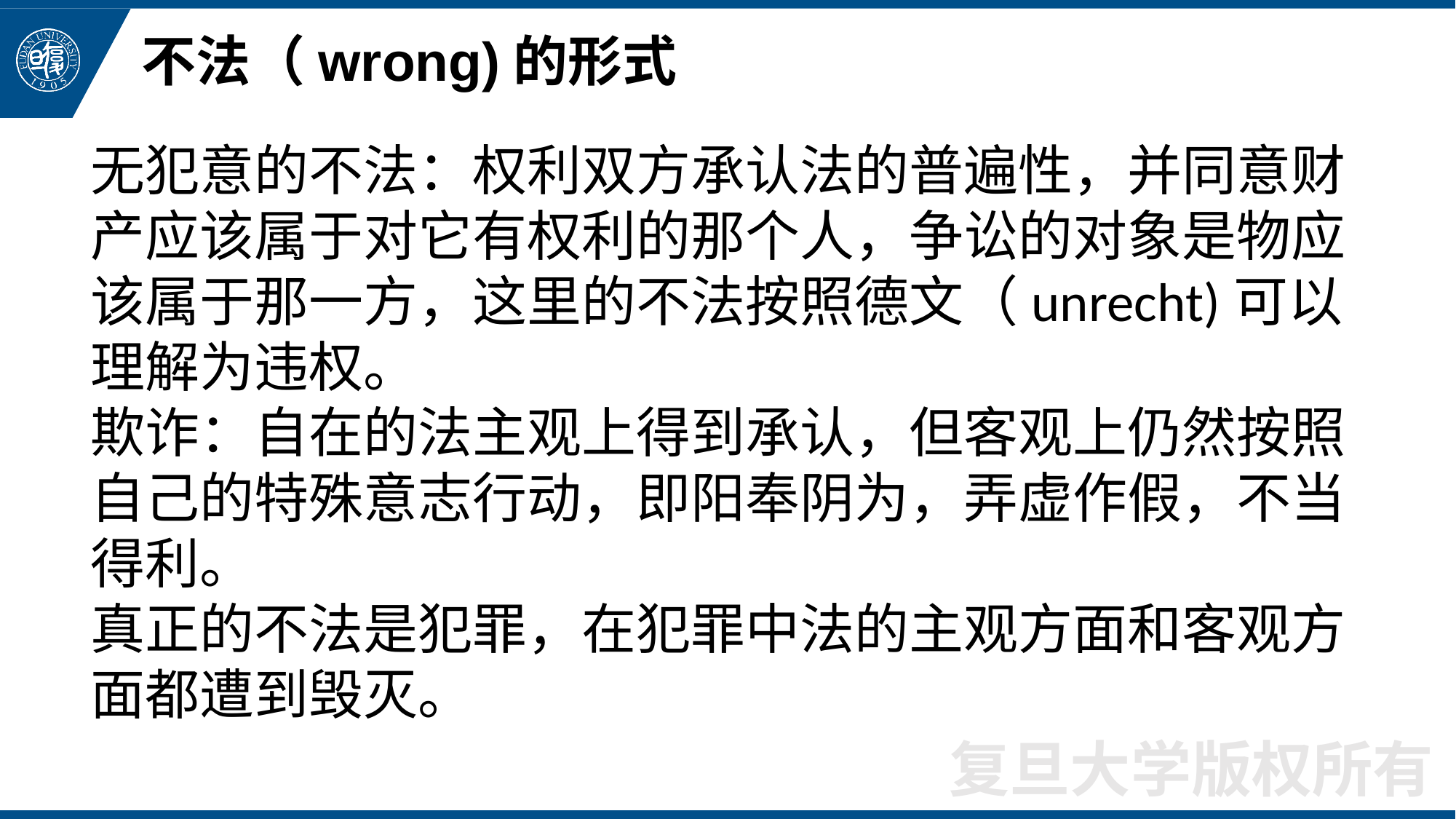

# 不法（wrong)的形式
无犯意的不法：权利双方承认法的普遍性，并同意财产应该属于对它有权利的那个人，争讼的对象是物应该属于那一方，这里的不法按照德文（unrecht)可以理解为违权。
欺诈：自在的法主观上得到承认，但客观上仍然按照自己的特殊意志行动，即阳奉阴为，弄虚作假，不当得利。
真正的不法是犯罪，在犯罪中法的主观方面和客观方面都遭到毁灭。